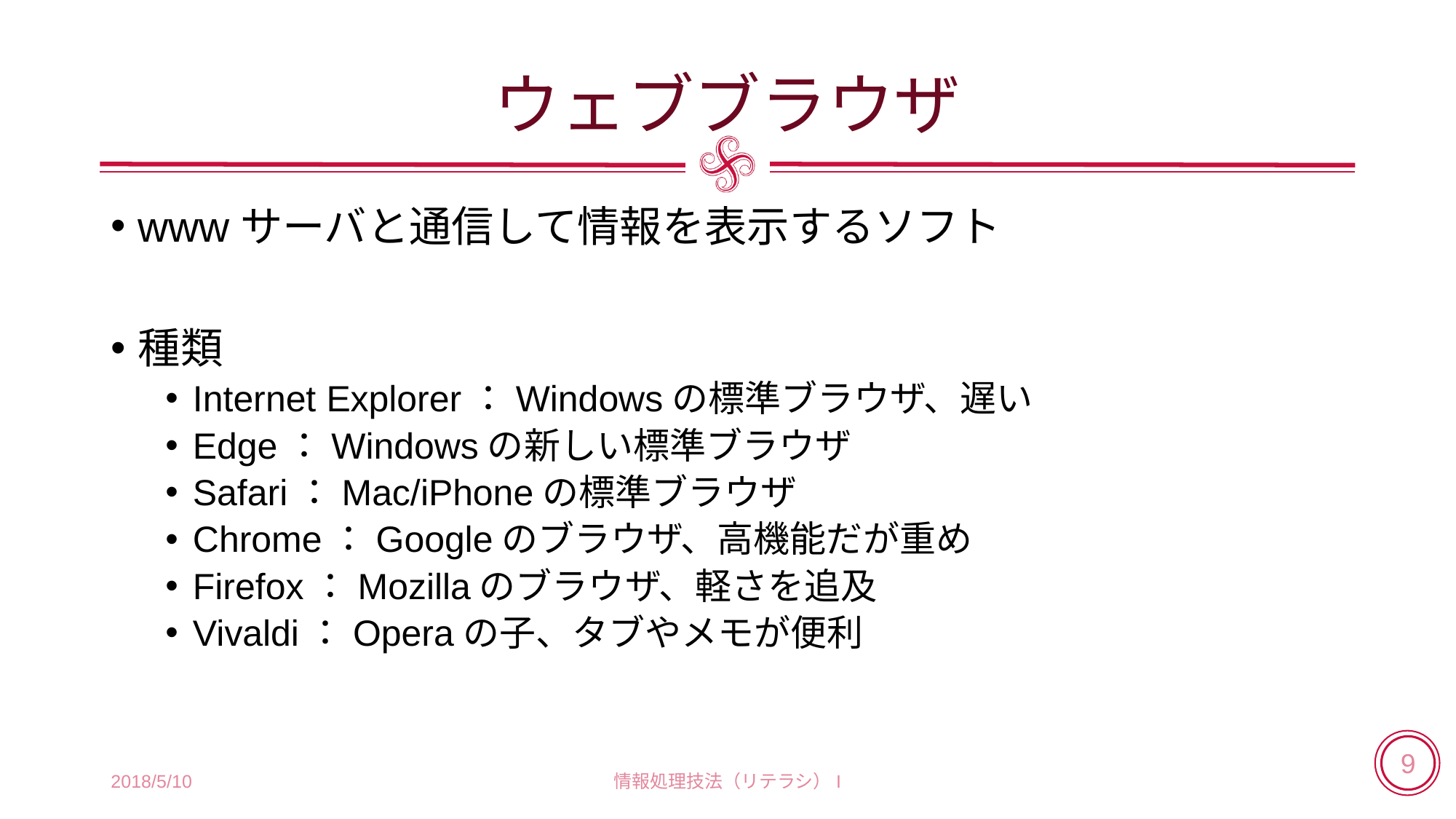

# ウェブブラウザ
wwwサーバと通信して情報を表示するソフト

種類
Internet Explorer：Windowsの標準ブラウザ、遅い
Edge：Windowsの新しい標準ブラウザ
Safari：Mac/iPhoneの標準ブラウザ
Chrome：Googleのブラウザ、高機能だが重め
Firefox：Mozillaのブラウザ、軽さを追及
Vivaldi：Operaの子、タブやメモが便利

2018/5/10
情報処理技法（リテラシ）I